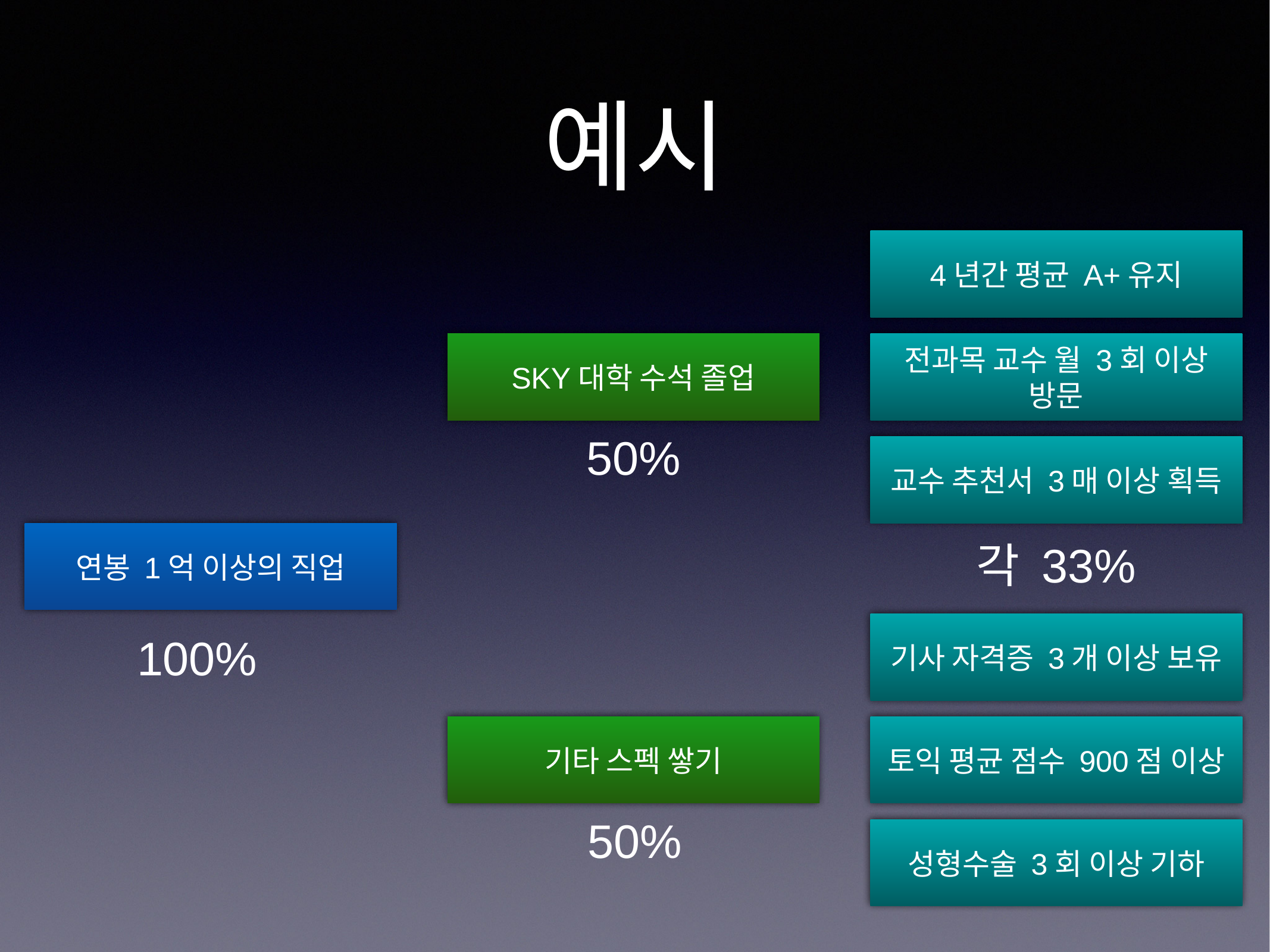

# 예시
4년간 평균 A+유지
SKY대학 수석 졸업
전과목 교수 월 3회 이상 방문
50%
교수 추천서 3매 이상 획득
연봉 1억 이상의 직업
각 33%
기사 자격증 3개 이상 보유
100%
기타 스펙 쌓기
토익 평균 점수 900점 이상
50%
성형수술 3회 이상 기하